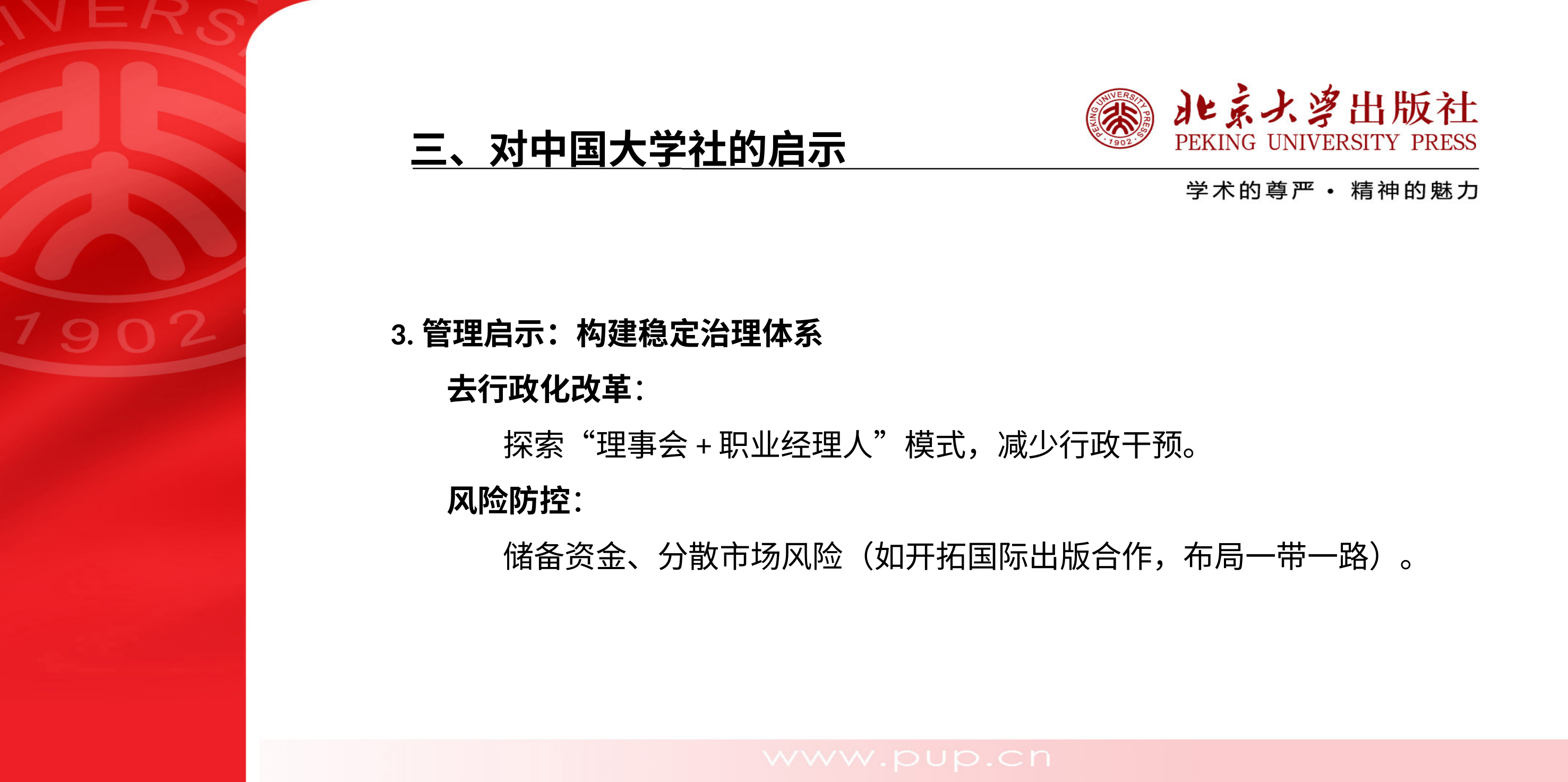

三、对中国大学社的启示
3.管理启示：构建稳定治理体系
去行政化改革：
探索“理事会+职业经理人”模式，减少行政干预。
风险防控：
储备资金、分散市场风险（如开拓国际出版合作，布局一带一路）。